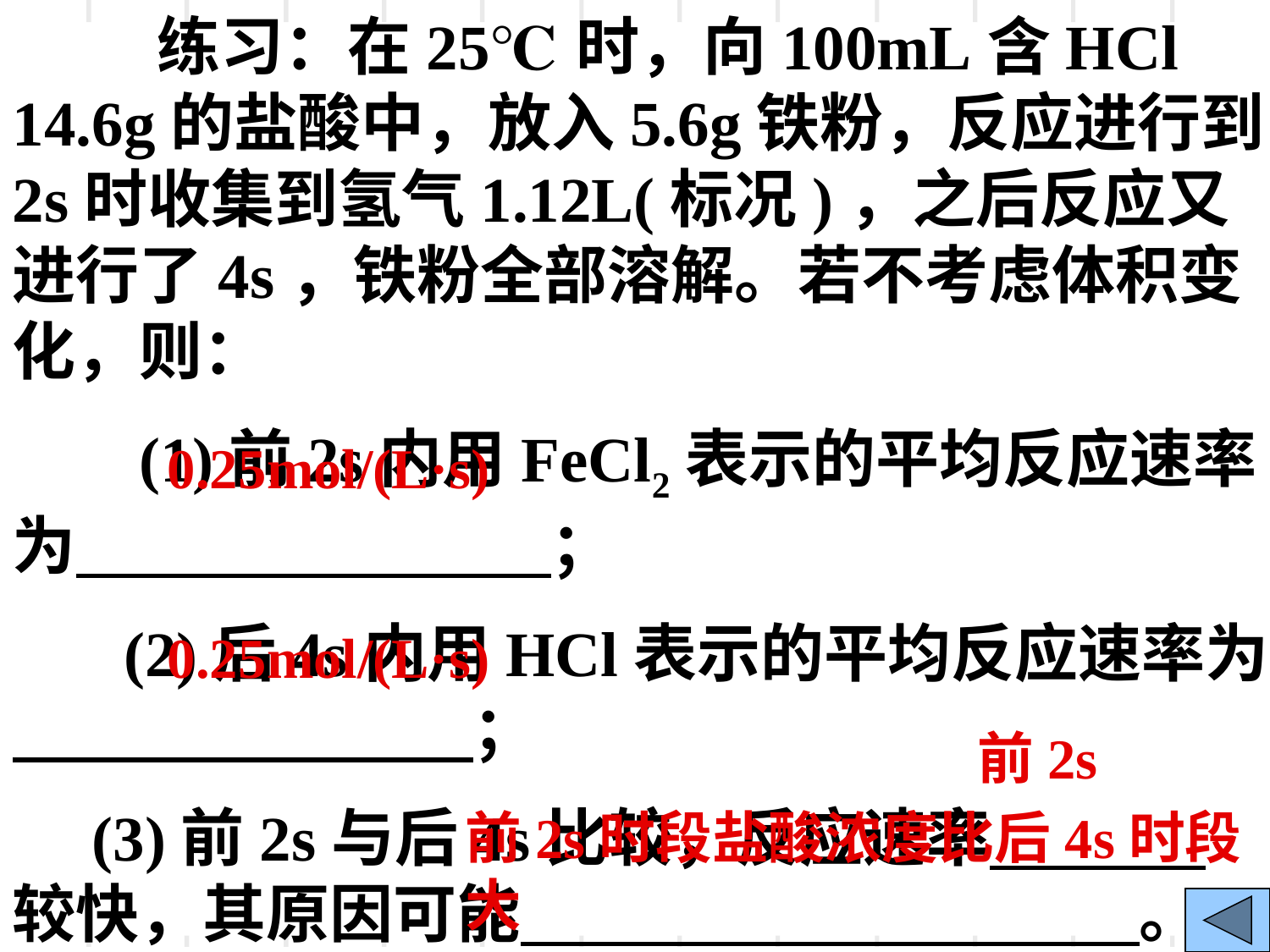

练习：在25℃时，向100mL含HCl 14.6g的盐酸中，放入5.6g铁粉，反应进行到2s时收集到氢气1.12L(标况)，之后反应又进行了4s，铁粉全部溶解。若不考虑体积变化，则：
        (1)前2s内用FeCl2表示的平均反应速率为                                 ；
       (2)后4s内用HCl表示的平均反应速率为                                 ；
     (3)前2s与后4s比较，反应速率                较快，其原因可能                                           。
0.25mol/(L·s)
0.25mol/(L·s)
前2s
前2s时段盐酸浓度比后4s时段大